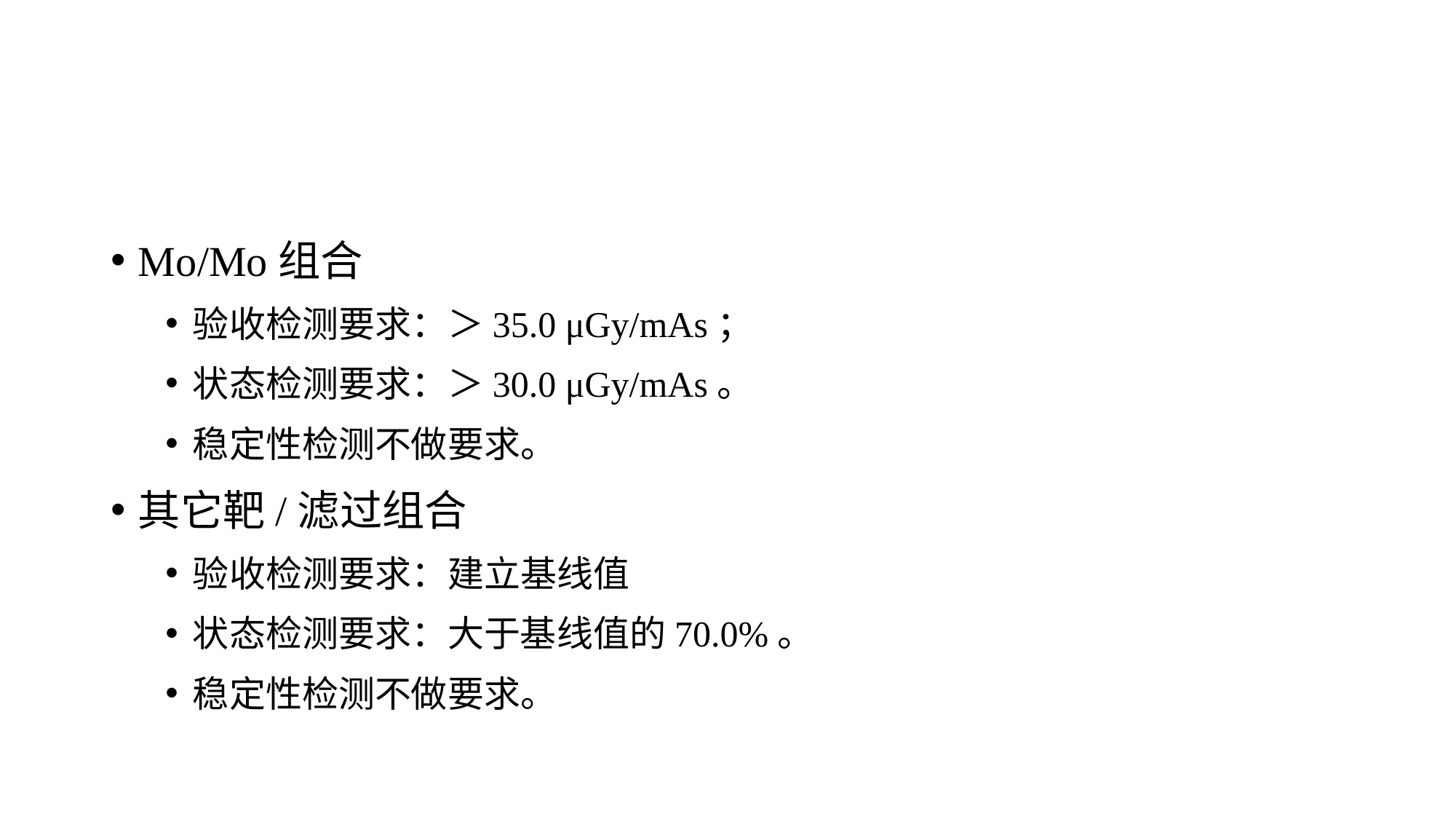

#
Mo/Mo组合
验收检测要求：＞35.0 μGy/mAs；
状态检测要求：＞30.0 μGy/mAs。
稳定性检测不做要求。
其它靶/滤过组合
验收检测要求：建立基线值
状态检测要求：大于基线值的70.0%。
稳定性检测不做要求。